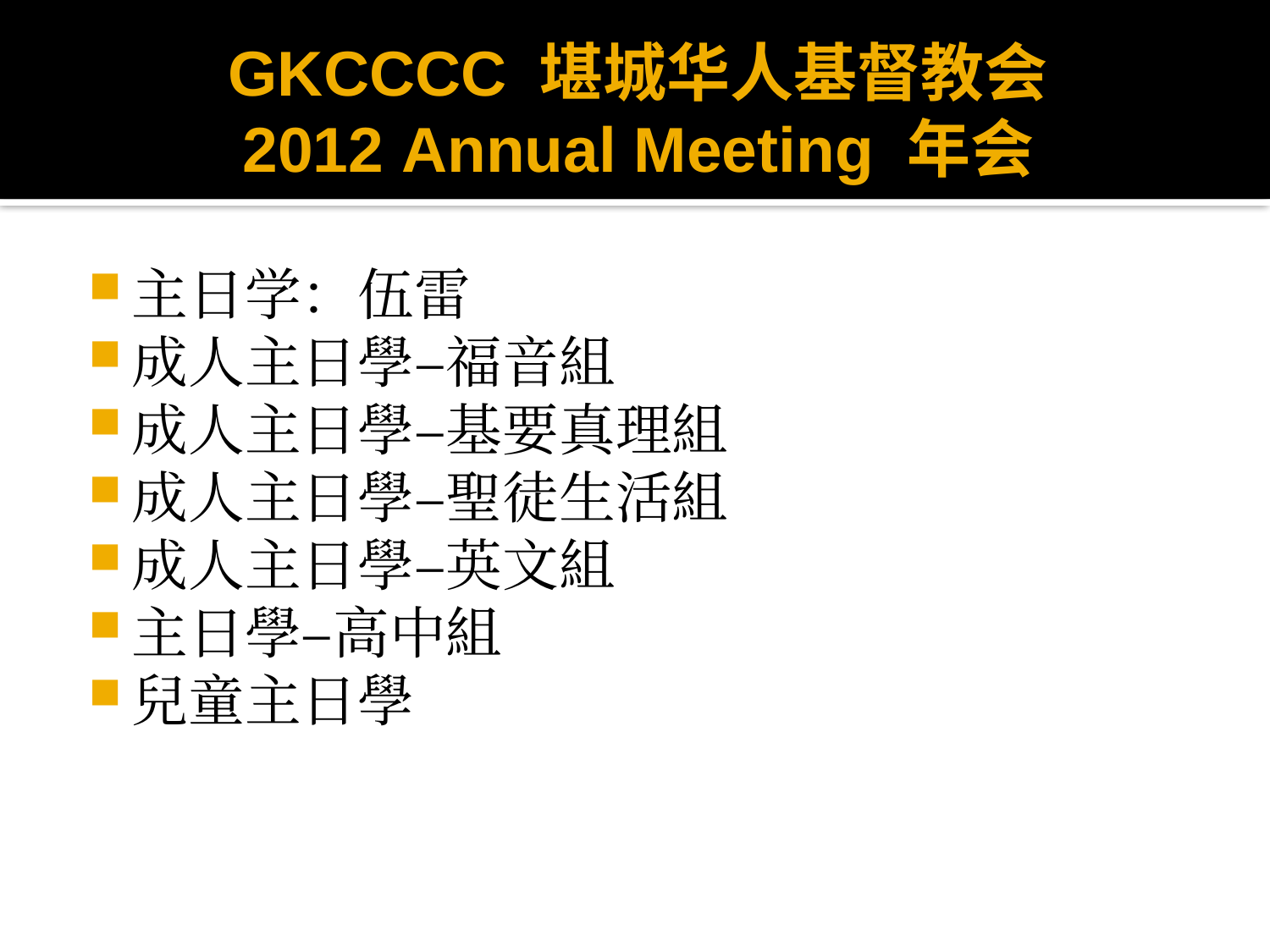

# GKCCCC 堪城华人基督教会 2012 Annual Meeting 年会
主日学：伍雷
成人主日學–福音組
成人主日學–基要真理組
成人主日學–聖徒生活組
成人主日學–英文組
主日學–高中組
兒童主日學